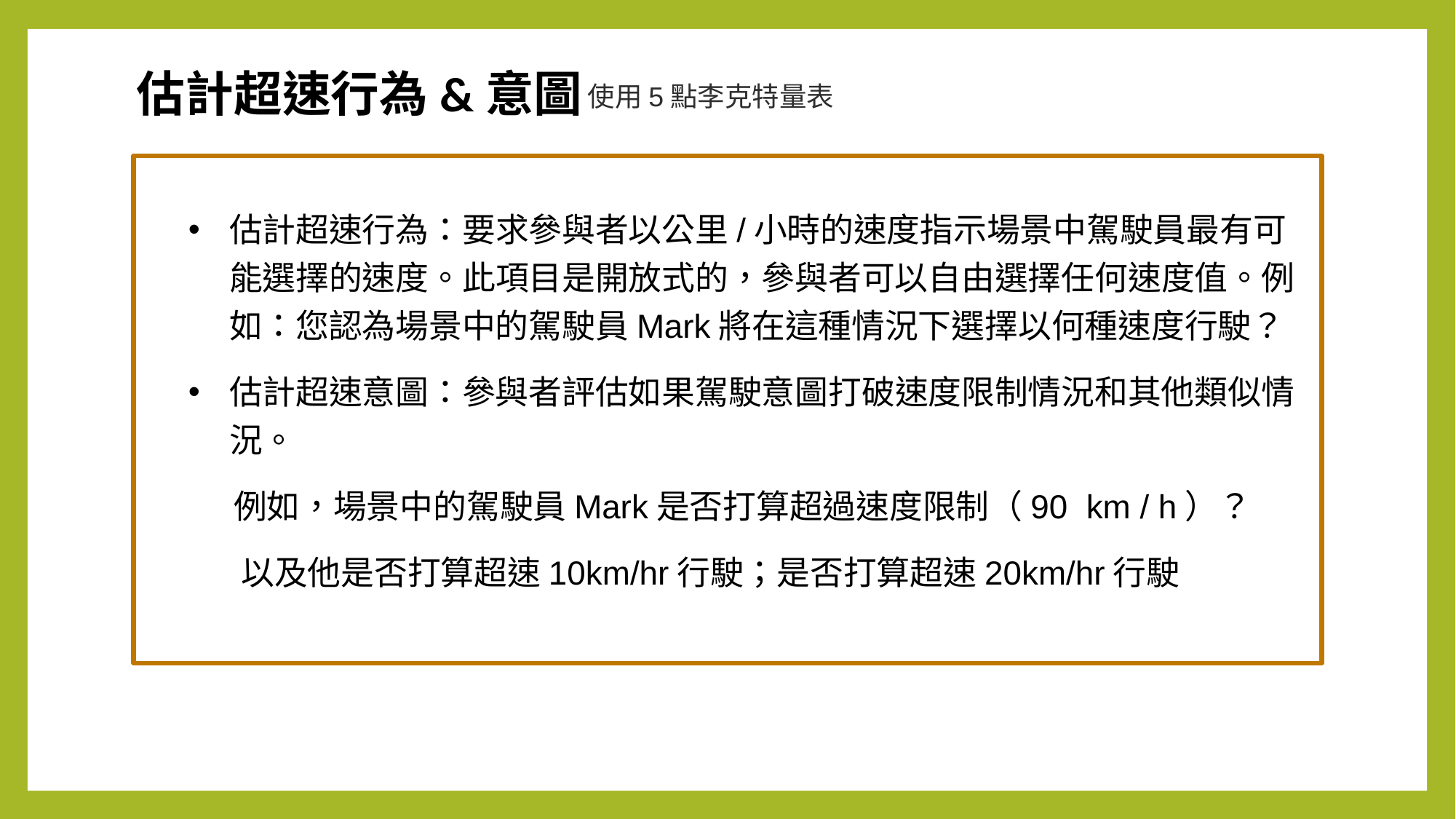

估計超速行為&意圖
使用5點李克特量表

估計超速行為：要求參與者以公里/小時的速度指示場景中駕駛員最有可能選擇的速度。此項目是開放式的，參與者可以自由選擇任何速度值。例如：您認為場景中的駕駛員Mark將在這種情況下選擇以何種速度行駛？
估計超速意圖：參與者評估如果駕駛意圖打破速度限制情況和其他類似情況。
     例如，場景中的駕駛員Mark是否打算超過速度限制（90  km / h）？
      以及他是否打算超速10km/hr行駛；是否打算超速20km/hr行駛